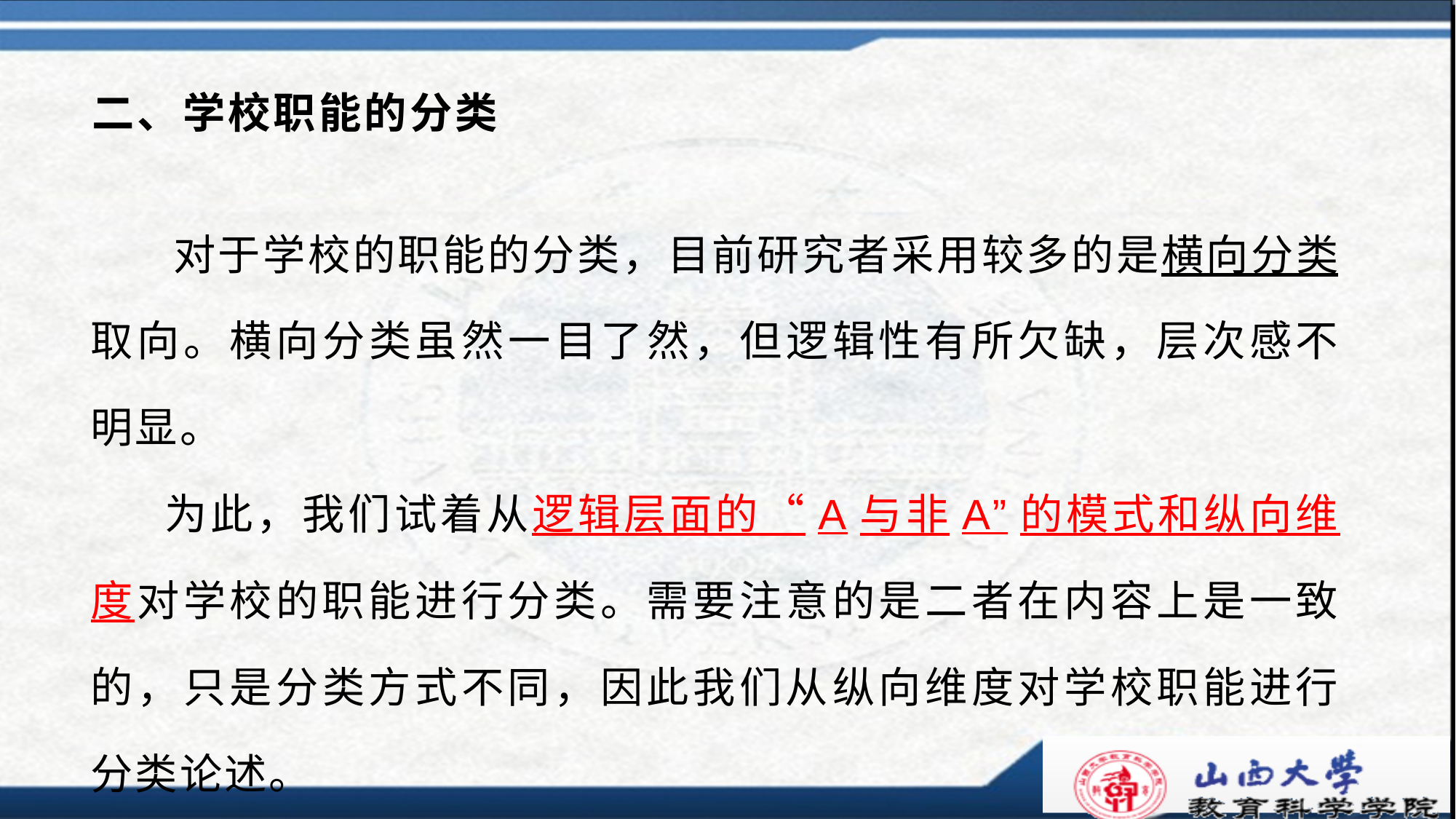

# 二、学校职能的分类

   对于学校的职能的分类，目前研究者采用较多的是横向分类取向。横向分类虽然一目了然，但逻辑性有所欠缺，层次感不明显。
  为此，我们试着从逻辑层面的“A与非A”的模式和纵向维度对学校的职能进行分类。需要注意的是二者在内容上是一致的，只是分类方式不同，因此我们从纵向维度对学校职能进行分类论述。